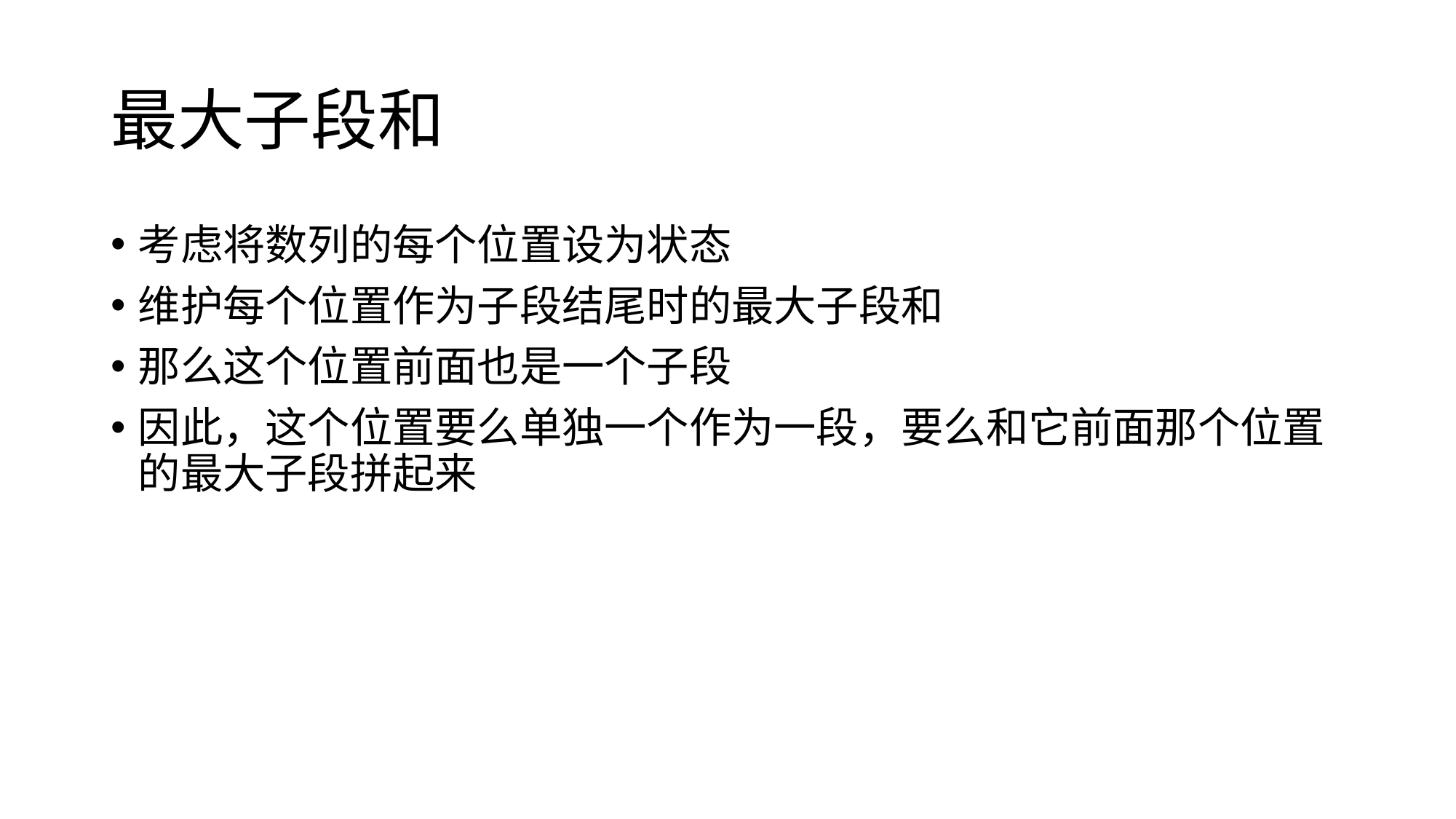

# 最大子段和
考虑将数列的每个位置设为状态
维护每个位置作为子段结尾时的最大子段和
那么这个位置前面也是一个子段
因此，这个位置要么单独一个作为一段，要么和它前面那个位置的最大子段拼起来